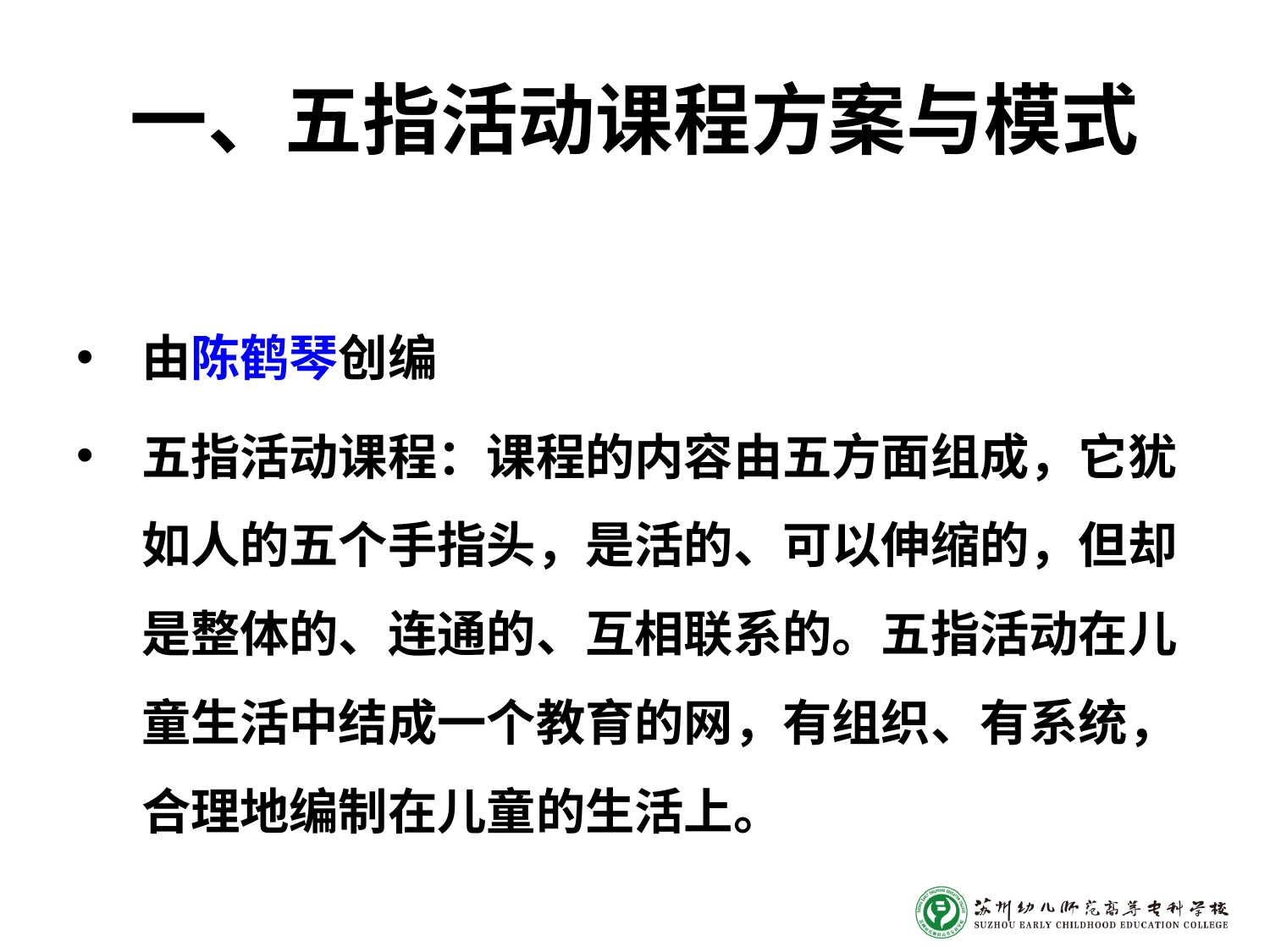

# 一、五指活动课程方案与模式

由陈鹤琴创编
五指活动课程：课程的内容由五方面组成，它犹如人的五个手指头，是活的、可以伸缩的，但却是整体的、连通的、互相联系的。五指活动在儿童生活中结成一个教育的网，有组织、有系统，合理地编制在儿童的生活上。